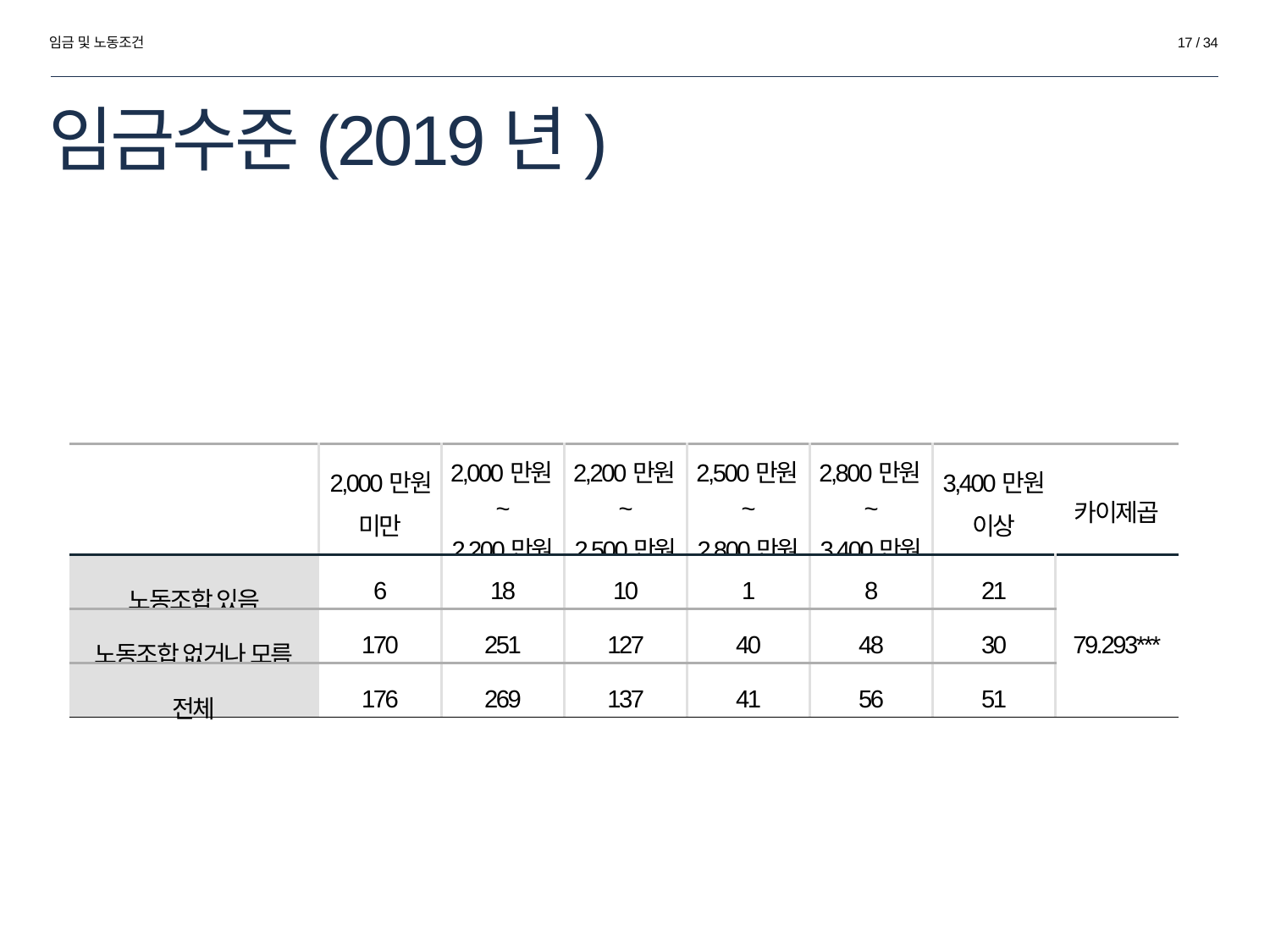

임금 및 노동조건
17 / 34
# 임금수준(2019년)
|  | 2,000만원 미만 | 2,000만원~ 2,200만원 | 2,200만원~ 2,500만원 | 2,500만원~ 2,800만원 | 2,800만원~ 3,400만원 | 3,400만원 이상 | 카이제곱 |
| --- | --- | --- | --- | --- | --- | --- | --- |
| 노동조합 있음 | 6 | 18 | 10 | 1 | 8 | 21 | 79.293\*\*\* |
| 노동조합 없거나 모름 | 170 | 251 | 127 | 40 | 48 | 30 |  |
| 전체 | 176 | 269 | 137 | 41 | 56 | 51 |  |